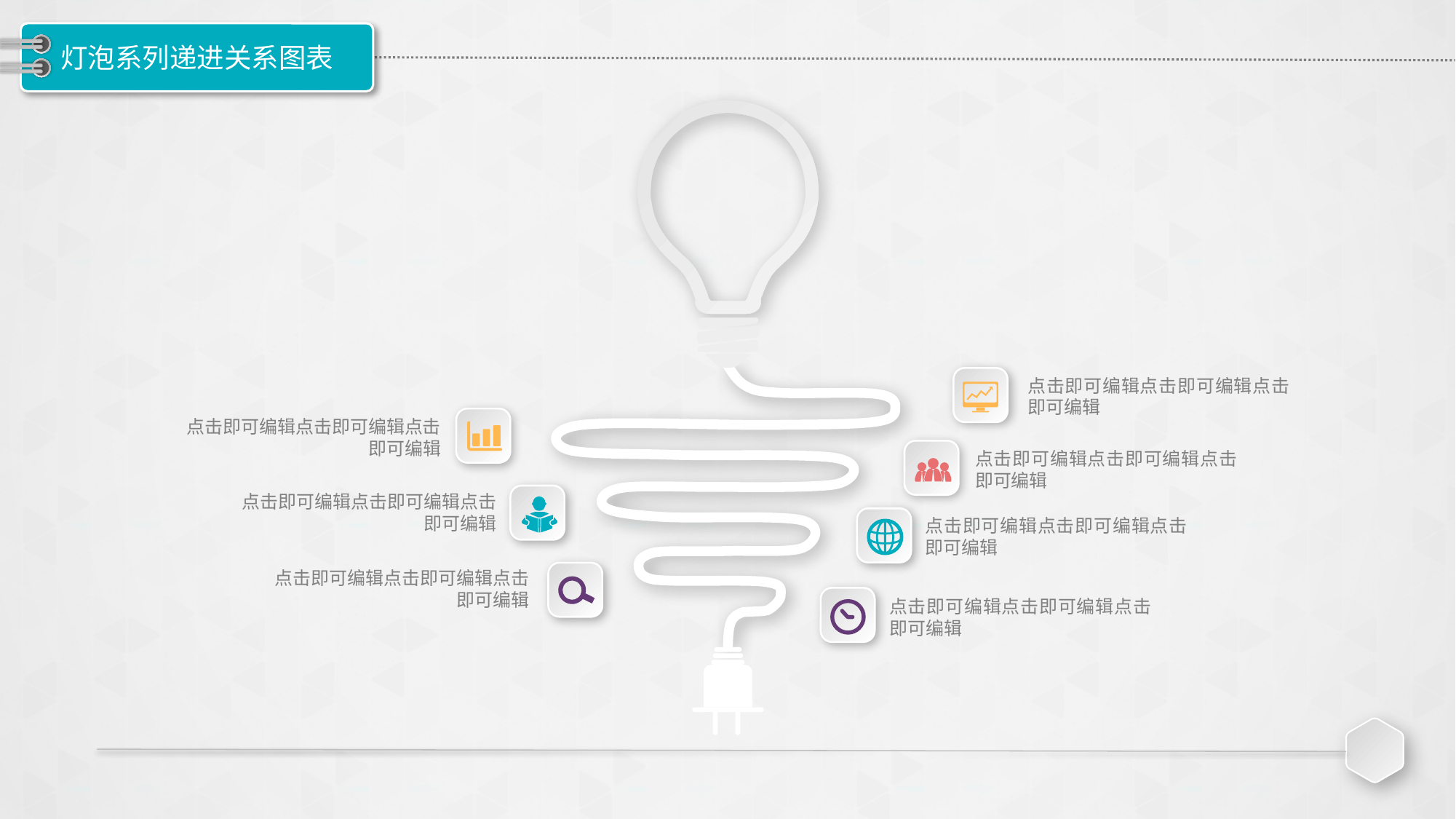

# 灯泡系列递进关系图表

点击即可编辑点击即可编辑点击即可编辑

点击即可编辑点击即可编辑点击即可编辑

点击即可编辑点击即可编辑点击即可编辑

点击即可编辑点击即可编辑点击即可编辑

点击即可编辑点击即可编辑点击即可编辑

点击即可编辑点击即可编辑点击即可编辑

点击即可编辑点击即可编辑点击即可编辑